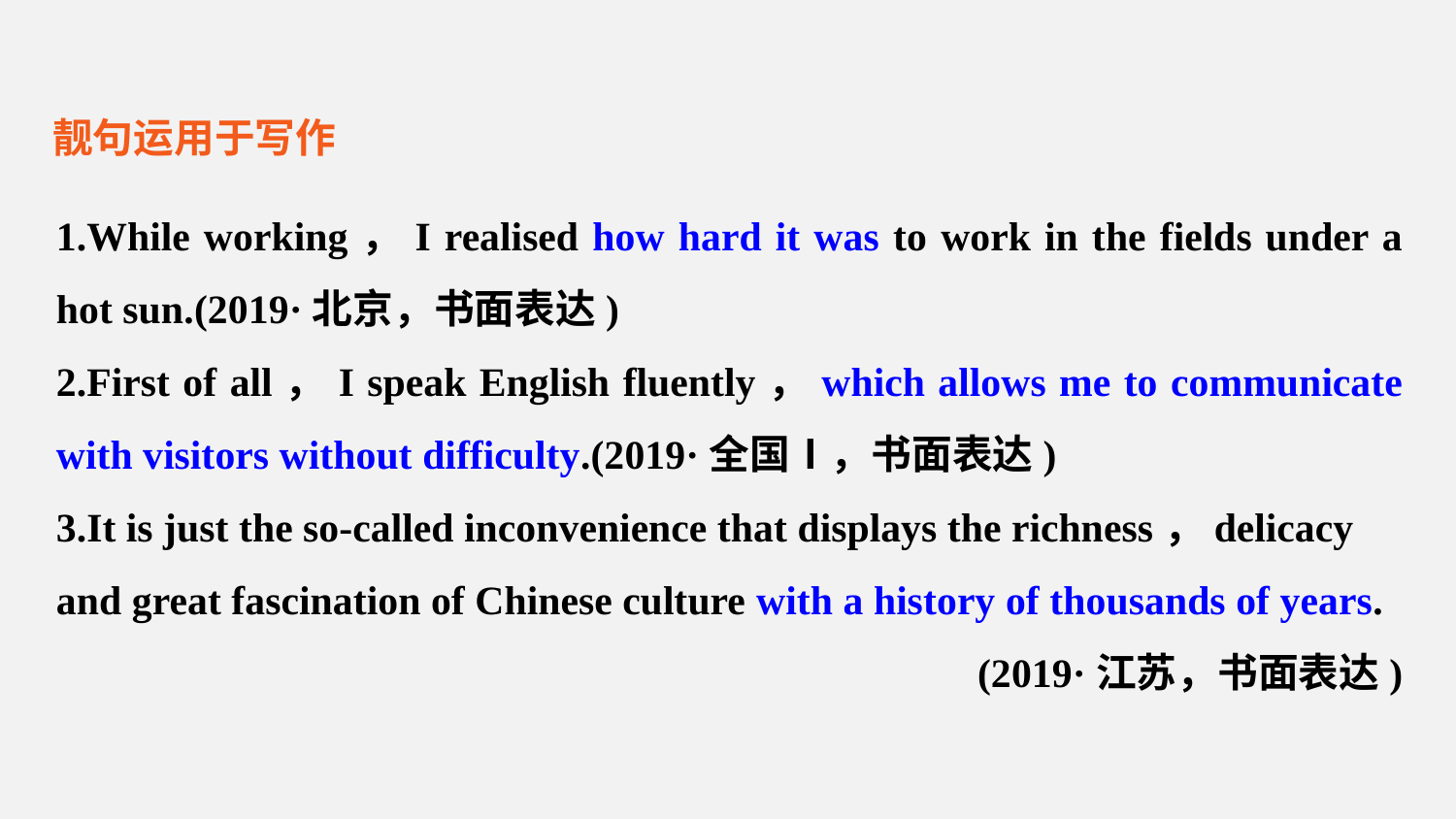

靓句运用于写作
1.While working，I realised how hard it was to work in the fields under a hot sun.(2019·北京，书面表达)
2.First of all，I speak English fluently，which allows me to communicate with visitors without difficulty.(2019·全国Ⅰ，书面表达)
3.It is just the so-called inconvenience that displays the richness，delicacy and great fascination of Chinese culture with a history of thousands of years.
(2019·江苏，书面表达)